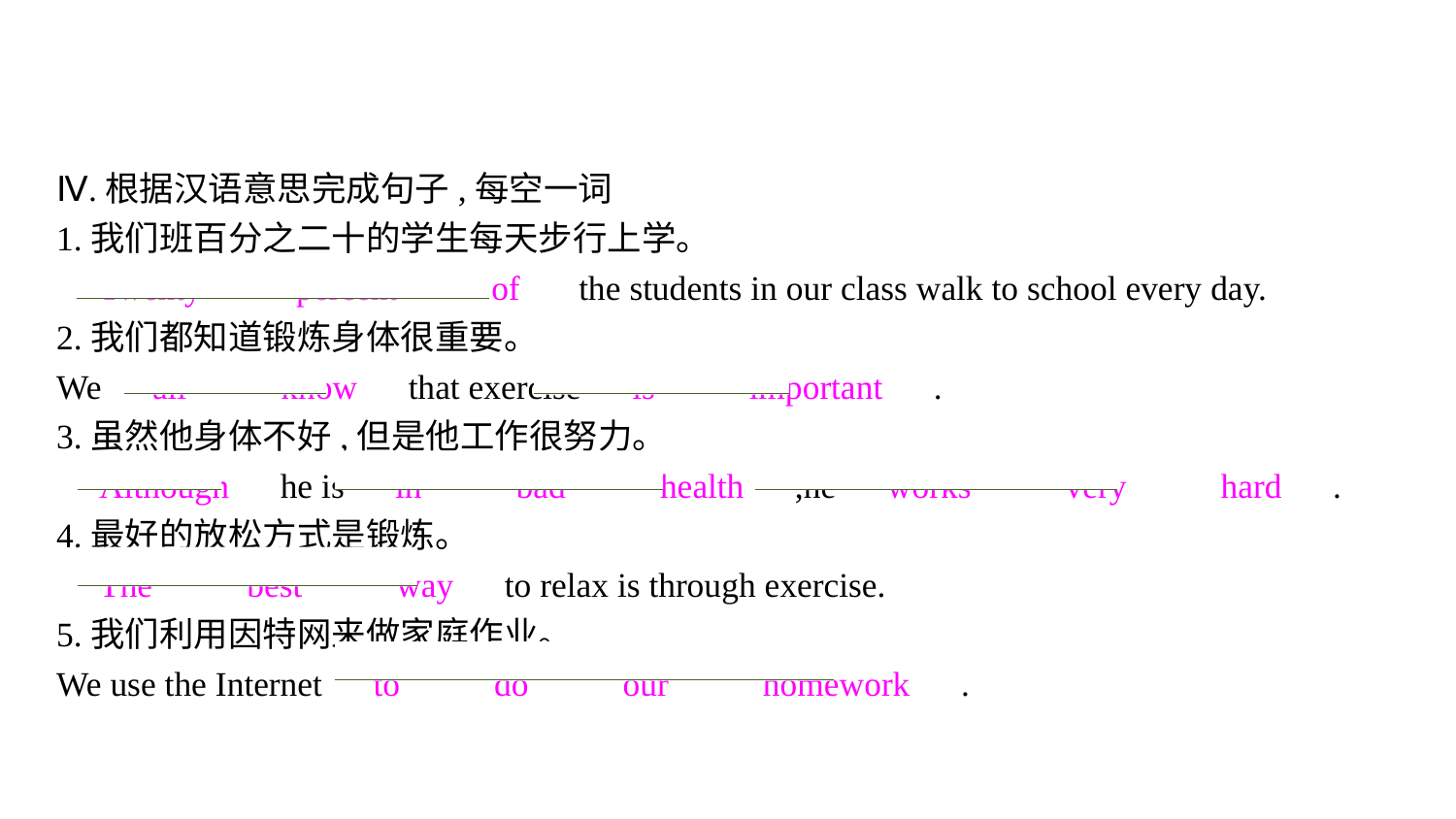

Ⅳ.根据汉语意思完成句子,每空一词
1.我们班百分之二十的学生每天步行上学。
　Twenty　 　percent　 　of　 the students in our class walk to school every day.
2.我们都知道锻炼身体很重要。
We　all　 　know　that exercise　is　 　important　.
3.虽然他身体不好,但是他工作很努力。
　Although　he is　in　 　bad　 　health　,he　works　 　very　 　hard　.
4.最好的放松方式是锻炼。
　The　 　best　 　way　to relax is through exercise.
5.我们利用因特网来做家庭作业。
We use the Internet　to　 　do　 　our　 　homework　.